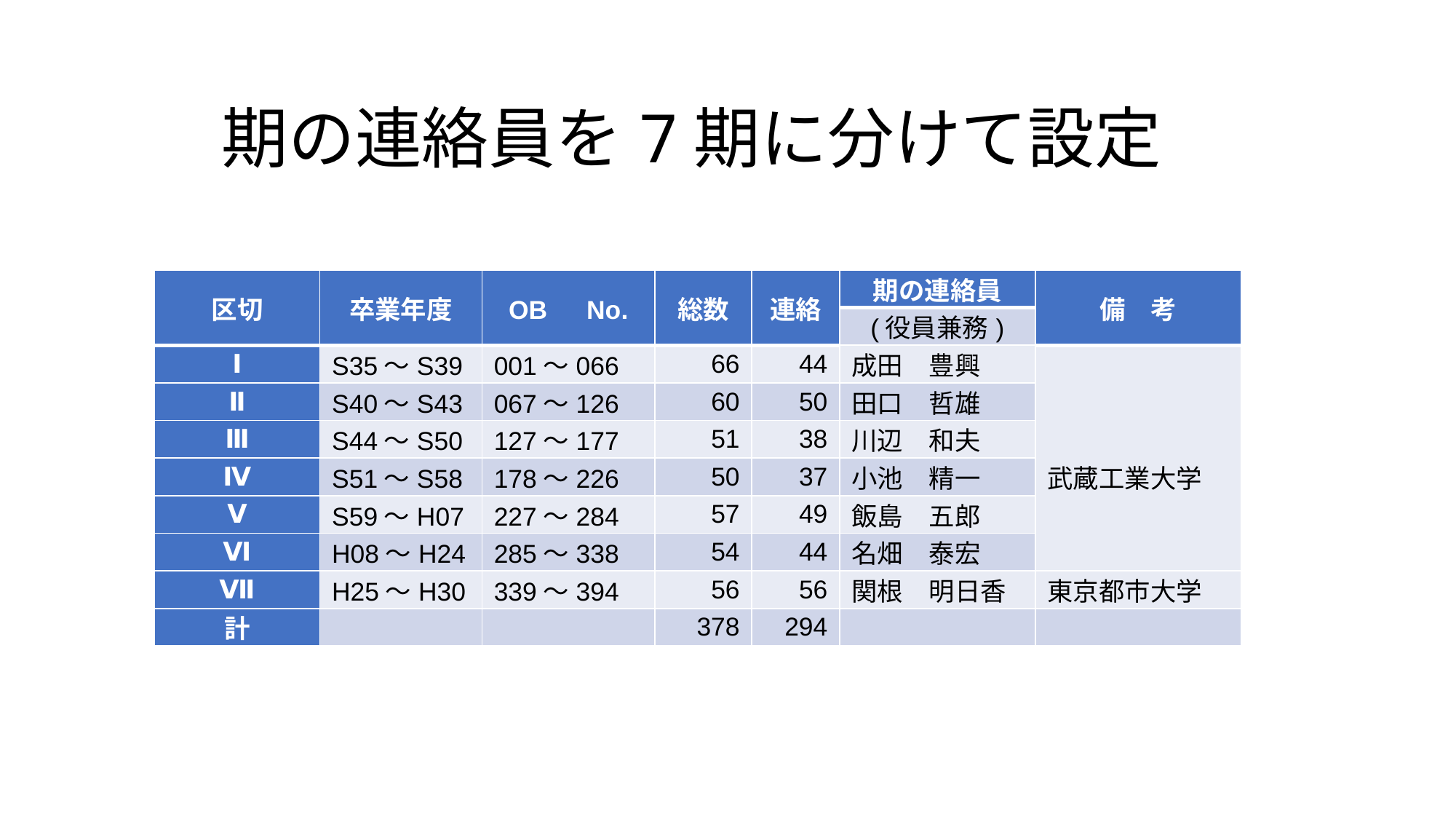

# 期の連絡員を7期に分けて設定
| 区切 | 卒業年度 | OB　No. | 総数 | 連絡 | 期の連絡員 | 備　考 |
| --- | --- | --- | --- | --- | --- | --- |
|  |  |  |  |  | (役員兼務) |  |
| Ⅰ | S35～S39 | 001～066 | 66 | 44 | 成田　豊興 | 武蔵工業大学 |
| Ⅱ | S40～S43 | 067～126 | 60 | 50 | 田口　哲雄 |  |
| Ⅲ | S44～S50 | 127～177 | 51 | 38 | 川辺　和夫 |  |
| Ⅳ | S51～S58 | 178～226 | 50 | 37 | 小池　精一 |  |
| Ⅴ | S59～H07 | 227～284 | 57 | 49 | 飯島　五郎 |  |
| Ⅵ | H08～H24 | 285～338 | 54 | 44 | 名畑　泰宏 |  |
| Ⅶ | H25～H30 | 339～394 | 56 | 56 | 関根　明日香 | 東京都市大学 |
| 計 |  |  | 378 | 294 |  |  |